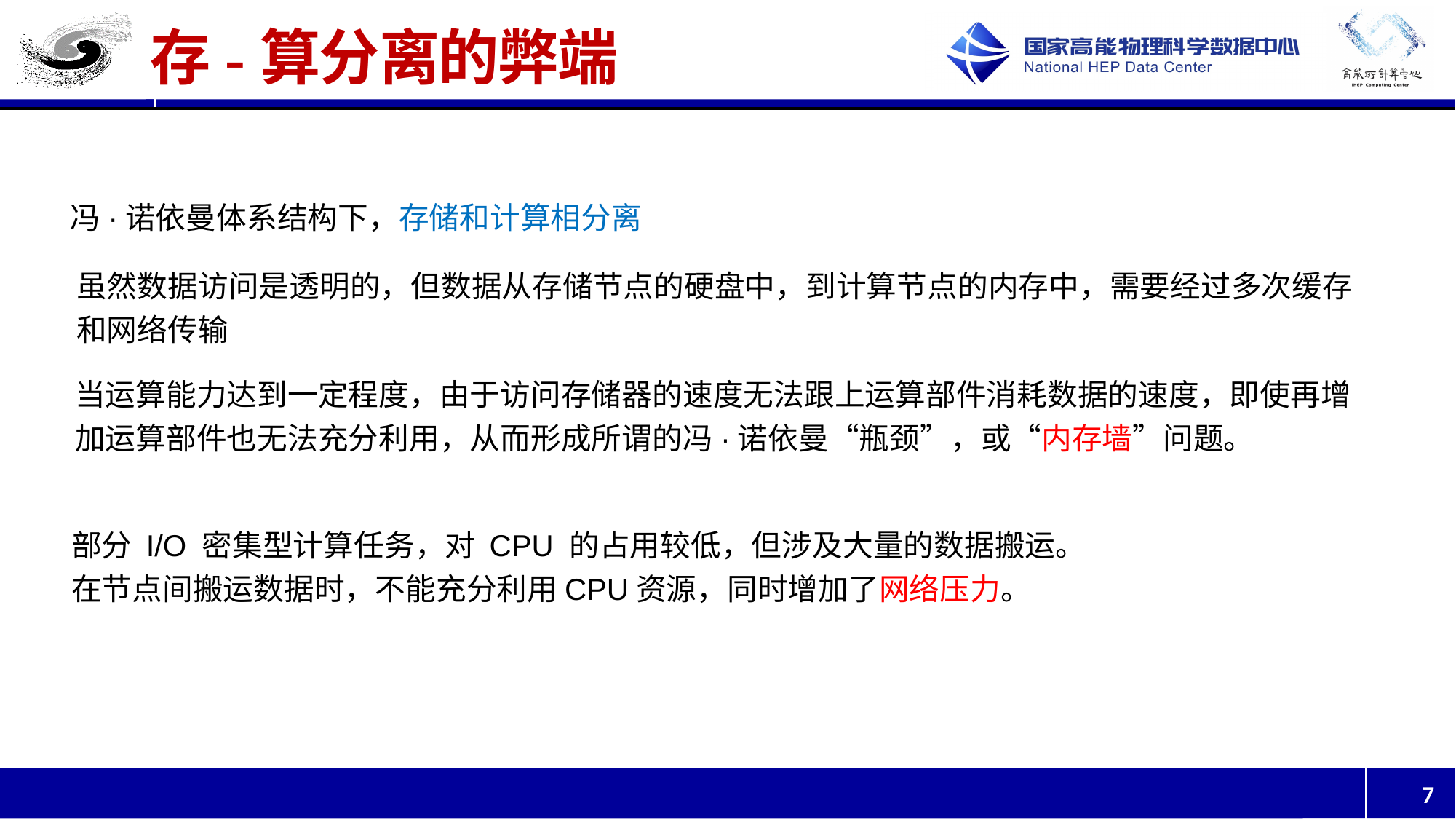

# 存-算分离的弊端
冯·诺依曼体系结构下，存储和计算相分离
虽然数据访问是透明的，但数据从存储节点的硬盘中，到计算节点的内存中，需要经过多次缓存和网络传输
当运算能力达到一定程度，由于访问存储器的速度无法跟上运算部件消耗数据的速度，即使再增加运算部件也无法充分利用，从而形成所谓的冯·诺依曼“瓶颈”，或“内存墙”问题。
部分 I/O 密集型计算任务，对 CPU 的占用较低，但涉及大量的数据搬运。
在节点间搬运数据时，不能充分利用CPU资源，同时增加了网络压力。